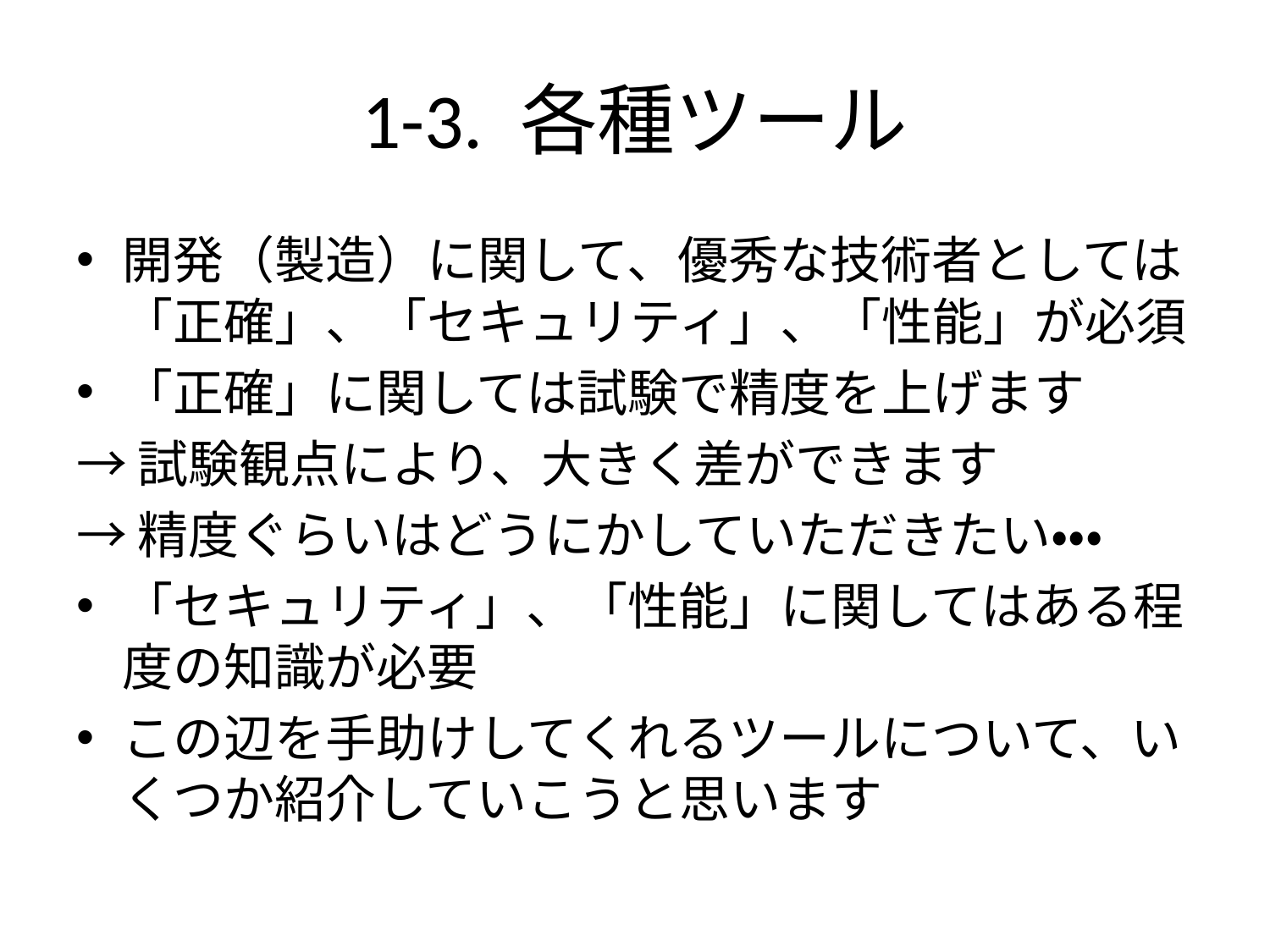

# 1-3. 各種ツール
開発（製造）に関して、優秀な技術者としては「正確」、「セキュリティ」、「性能」が必須
「正確」に関しては試験で精度を上げます
→試験観点により、大きく差ができます
→精度ぐらいはどうにかしていただきたい・・・
「セキュリティ」、「性能」に関してはある程度の知識が必要
この辺を手助けしてくれるツールについて、いくつか紹介していこうと思います